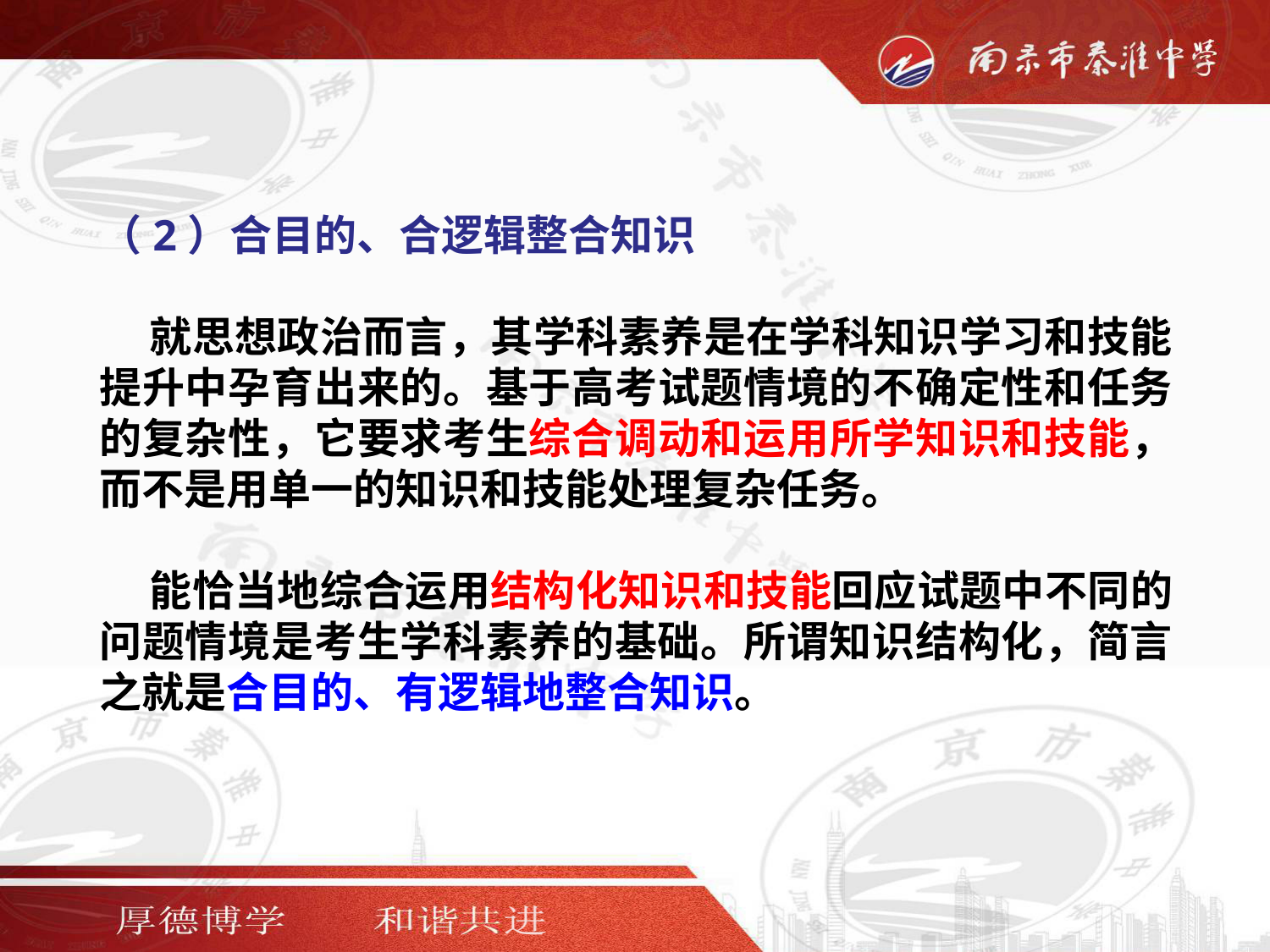

（2）合目的、合逻辑整合知识

    就思想政治而言，其学科素养是在学科知识学习和技能提升中孕育出来的。基于高考试题情境的不确定性和任务的复杂性，它要求考生综合调动和运用所学知识和技能，而不是用单一的知识和技能处理复杂任务。

    能恰当地综合运用结构化知识和技能回应试题中不同的问题情境是考生学科素养的基础。所谓知识结构化，简言之就是合目的、有逻辑地整合知识。
#